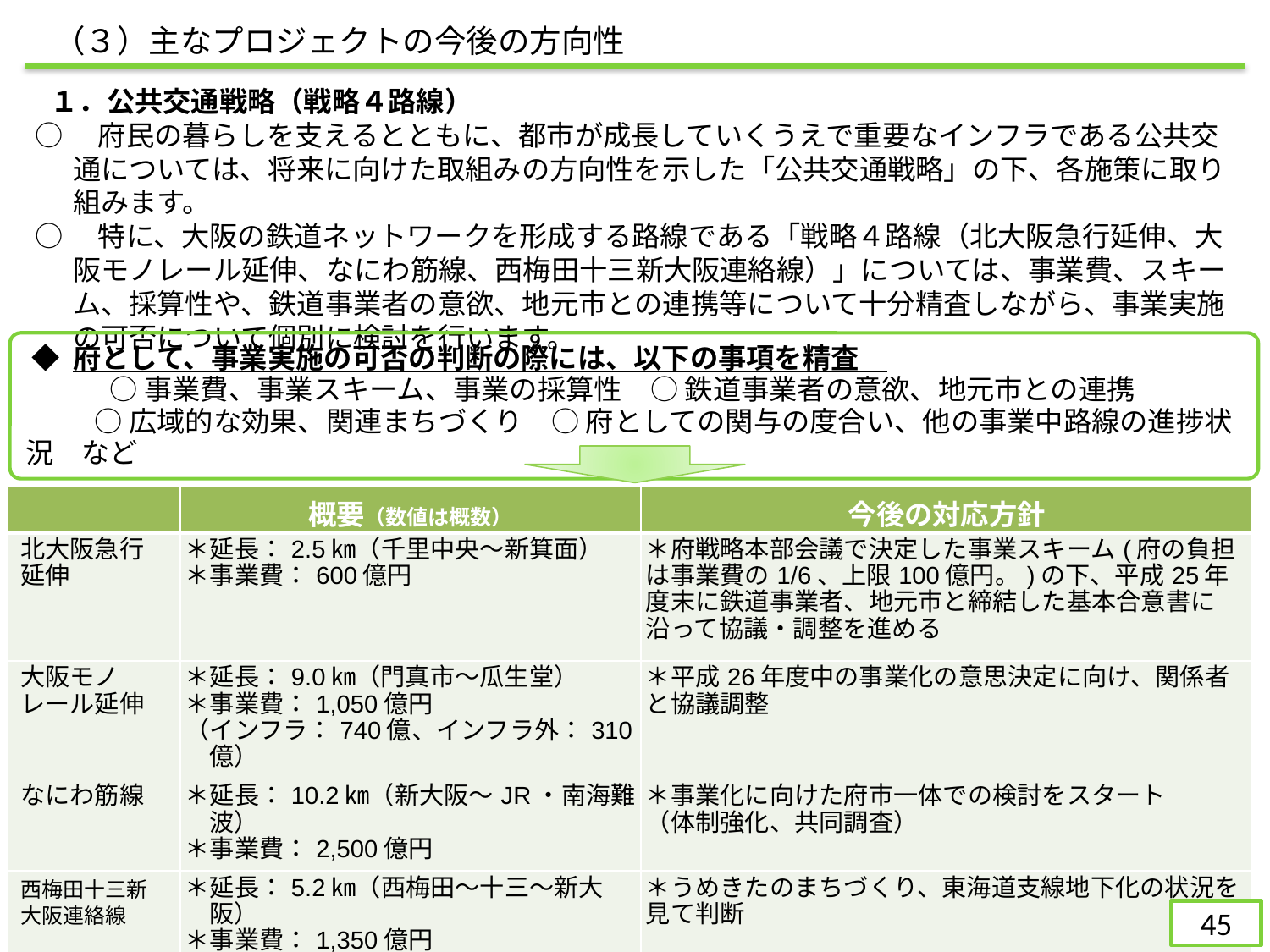

（３）主なプロジェクトの今後の方向性
　１．公共交通戦略（戦略４路線）
  ○　府民の暮らしを支えるとともに、都市が成長していくうえで重要なインフラである公共交通については、将来に向けた取組みの方向性を示した「公共交通戦略」の下、各施策に取り組みます。
  ○　特に、大阪の鉄道ネットワークを形成する路線である「戦略４路線（北大阪急行延伸、大阪モノレール延伸、なにわ筋線、西梅田十三新大阪連絡線）」については、事業費、スキーム、採算性や、鉄道事業者の意欲、地元市との連携等について十分精査しながら、事業実施の可否について個別に検討を行います。
 ◆ 府として、事業実施の可否の判断の際には、以下の事項を精査
　　　○ 事業費、事業スキーム、事業の採算性　○ 鉄道事業者の意欲、地元市との連携
　　  ○ 広域的な効果、関連まちづくり　○ 府としての関与の度合い、他の事業中路線の進捗状況　など

|  | 概要（数値は概数） | 今後の対応方針 |
| --- | --- | --- |
| 北大阪急行延伸 | ＊延長：2.5㎞（千里中央～新箕面） ＊事業費：600億円 | ＊府戦略本部会議で決定した事業スキーム(府の負担は事業費の1/6、上限100億円。)の下、平成25年度末に鉄道事業者、地元市と締結した基本合意書に沿って協議・調整を進める |
| 大阪モノレール延伸 | ＊延長：9.0㎞（門真市～瓜生堂） ＊事業費：1,050億円 （インフラ：740億、インフラ外：310億） | ＊平成26年度中の事業化の意思決定に向け、関係者と協議調整 |
| なにわ筋線 | ＊延長：10.2㎞（新大阪～JR・南海難波） ＊事業費：2,500億円 | ＊事業化に向けた府市一体での検討をスタート （体制強化、共同調査） |
| 西梅田十三新大阪連絡線 | ＊延長：5.2㎞（西梅田～十三～新大阪） ＊事業費：1,350億円 | ＊うめきたのまちづくり、東海道支線地下化の状況を見て判断 |
45